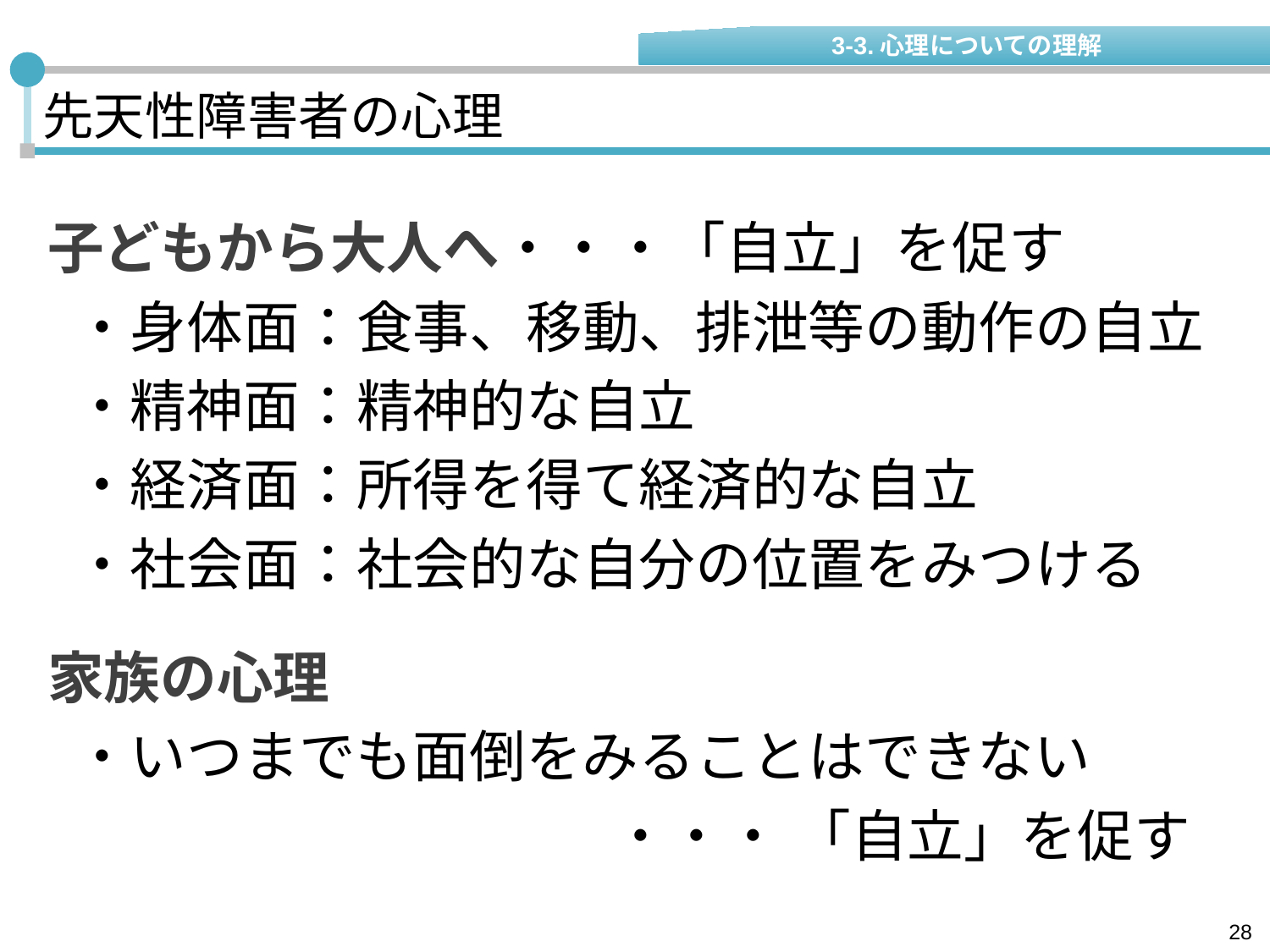

3-3.心理についての理解
# 先天性障害者の心理
子どもから大人へ・・・「自立」を促す
 ・身体面：食事、移動、排泄等の動作の自立
 ・精神面：精神的な自立
 ・経済面：所得を得て経済的な自立
 ・社会面：社会的な自分の位置をみつける
家族の心理
 ・いつまでも面倒をみることはできない
　　　　　　　　　　・・・ 「自立」を促す
28